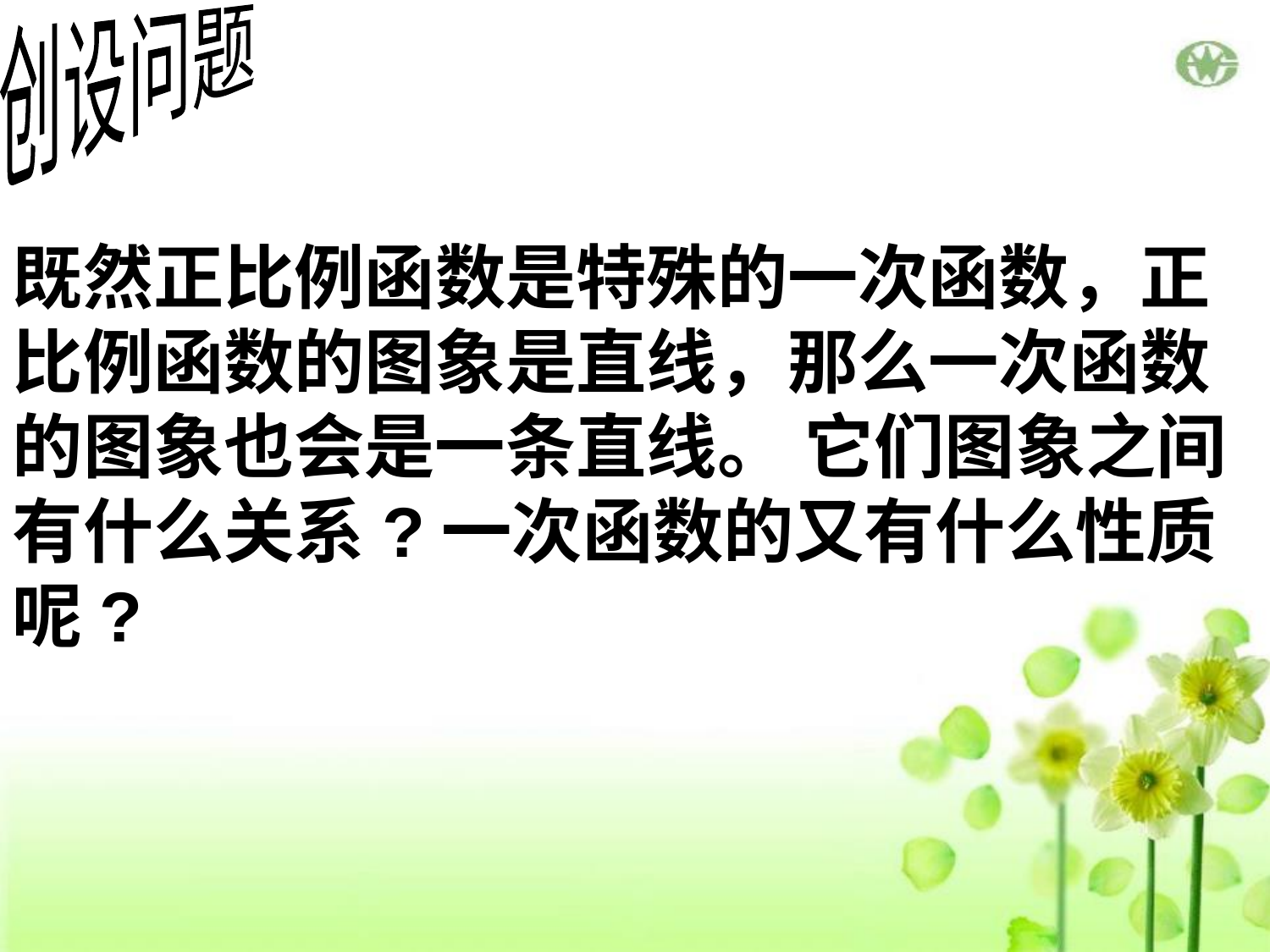

创设问题
既然正比例函数是特殊的一次函数，正比例函数的图象是直线，那么一次函数的图象也会是一条直线。 它们图象之间有什么关系?一次函数的又有什么性质呢?